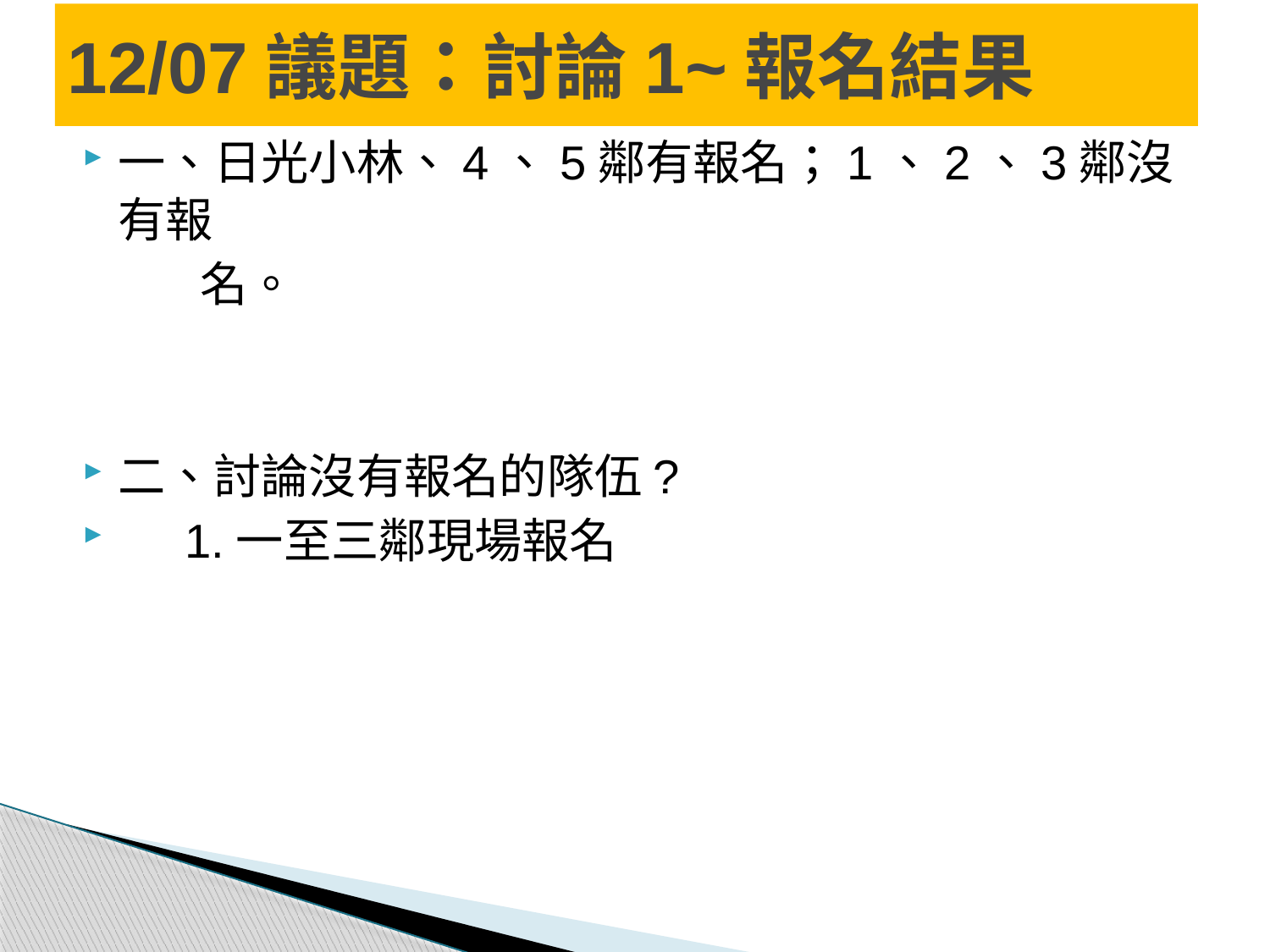

# 12/07議題：討論1~報名結果
一、日光小林、4、5鄰有報名；1、2、3鄰沒有報
          名。

二、討論沒有報名的隊伍?
     1.一至三鄰現場報名